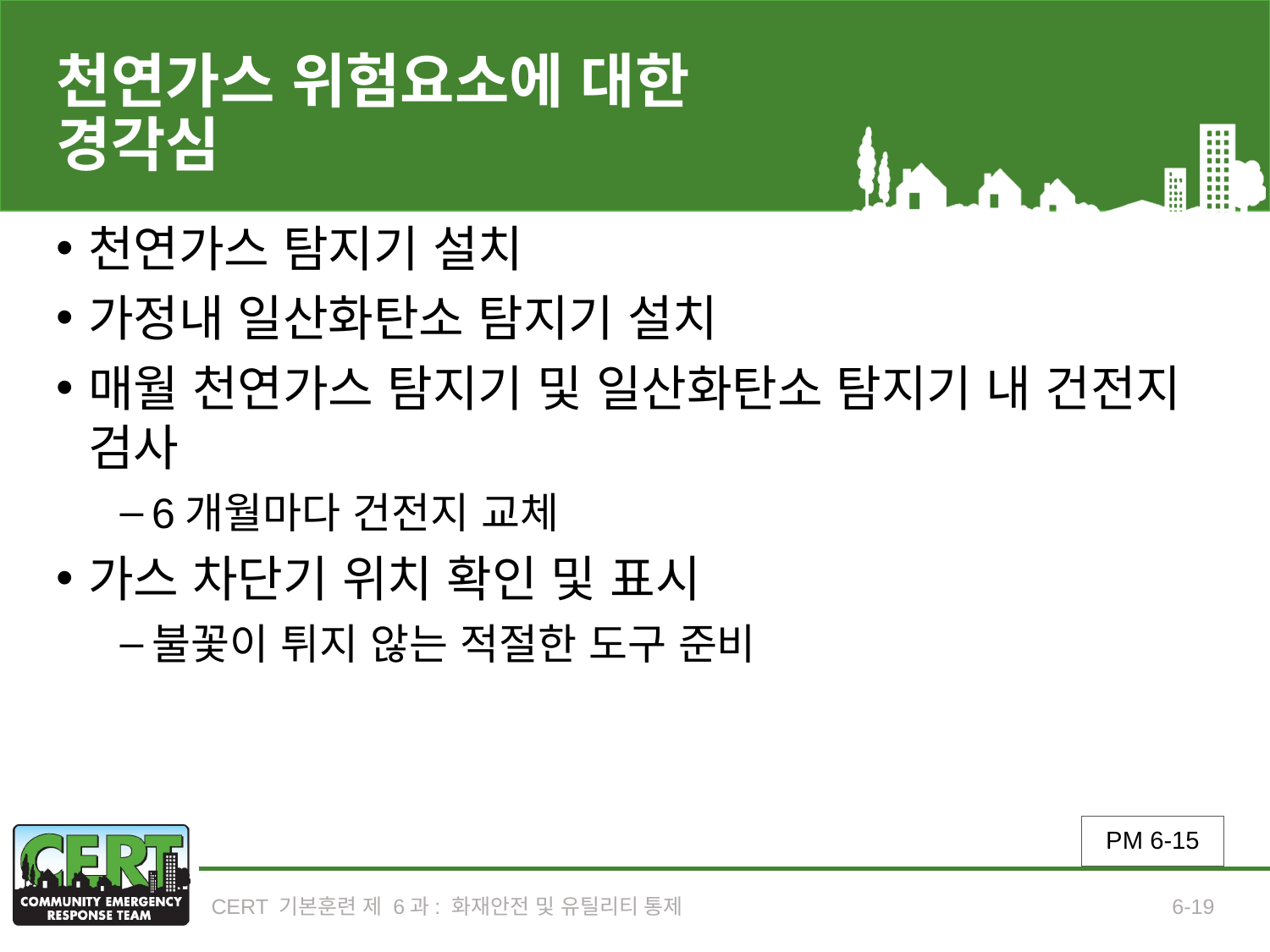

# 천연가스 위험요소에 대한 경각심
천연가스 탐지기 설치
가정내 일산화탄소 탐지기 설치
매월 천연가스 탐지기 및 일산화탄소 탐지기 내 건전지 검사
6개월마다 건전지 교체
가스 차단기 위치 확인 및 표시
불꽃이 튀지 않는 적절한 도구 준비

PM 6-15
CERT 기본훈련 제 6과: 화재안전 및 유틸리티 통제
6-19